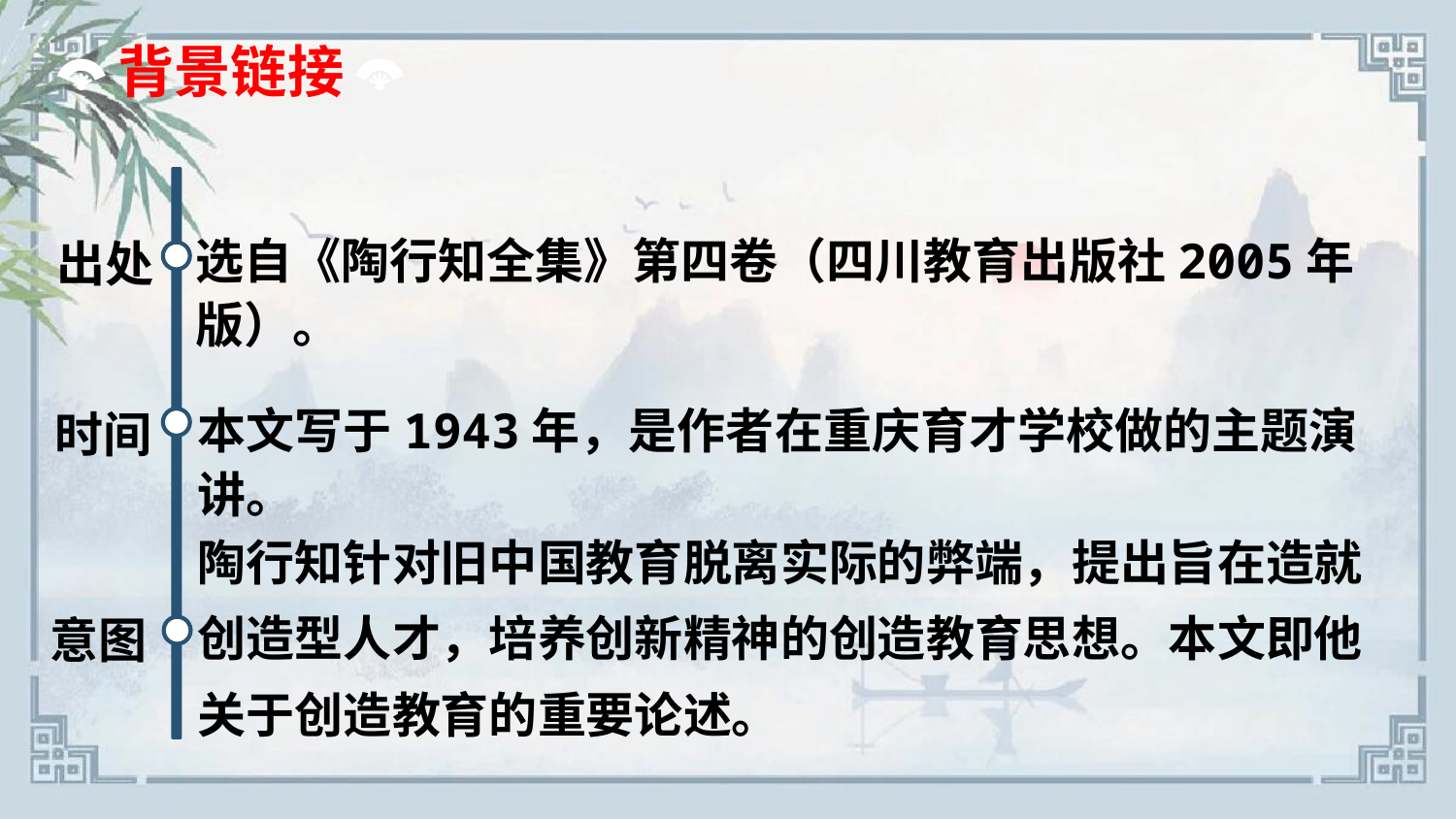

背景链接

出处
选自《陶行知全集》第四卷（四川教育出版社2005年版）。

时间
本文写于1943年，是作者在重庆育才学校做的主题演讲。

陶行知针对旧中国教育脱离实际的弊端，提出旨在造就创造型人才，培养创新精神的创造教育思想。本文即他关于创造教育的重要论述。
意图